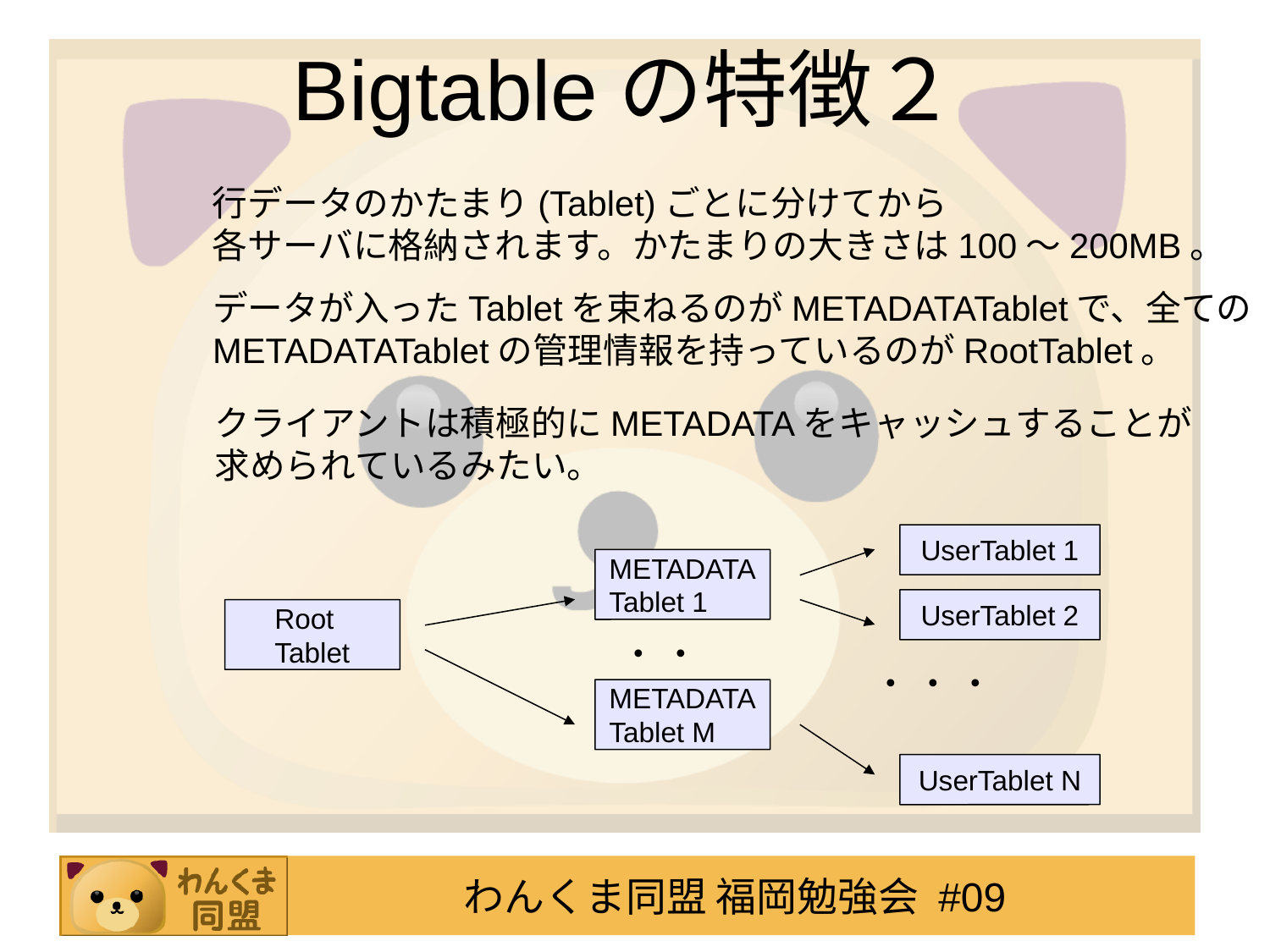

# Bigtableの特徴２
行データのかたまり(Tablet)ごとに分けてから
各サーバに格納されます。かたまりの大きさは100～200MB。
データが入ったTabletを束ねるのがMETADATATabletで、全ての
METADATATabletの管理情報を持っているのがRootTablet。
クライアントは積極的にMETADATAをキャッシュすることが
求められているみたい。
UserTablet 1

METADATA
Tablet 1
UserTablet 2

Root
Tablet

・・

・・・
METADATA
Tablet M

UserTablet N